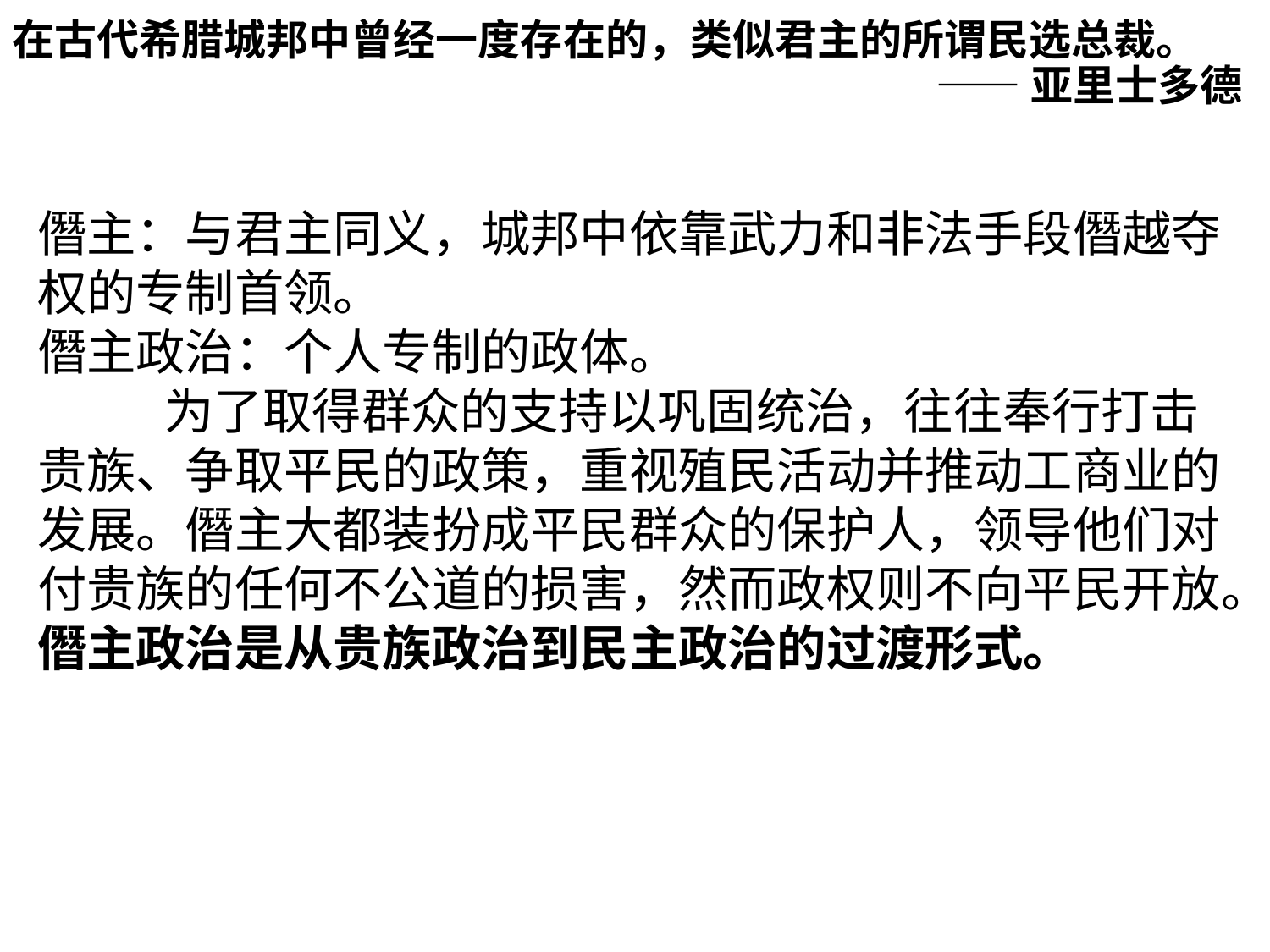

在古代希腊城邦中曾经一度存在的，类似君主的所谓民选总裁。
——亚里士多德
僭主：与君主同义，城邦中依靠武力和非法手段僭越夺权的专制首领。
僭主政治：个人专制的政体。
	为了取得群众的支持以巩固统治，往往奉行打击贵族、争取平民的政策，重视殖民活动并推动工商业的发展。僭主大都装扮成平民群众的保护人，领导他们对付贵族的任何不公道的损害，然而政权则不向平民开放。
僭主政治是从贵族政治到民主政治的过渡形式。